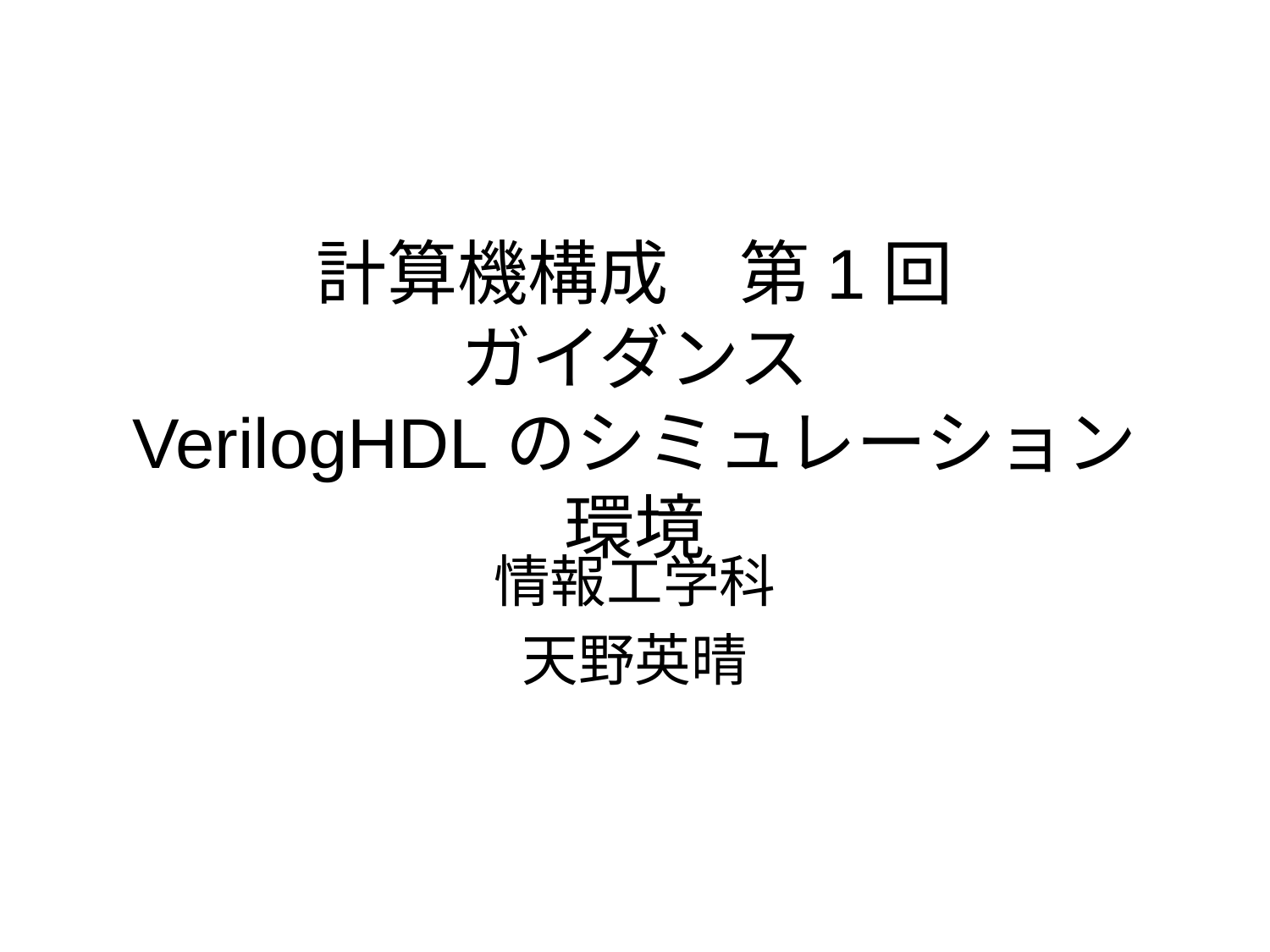

# 計算機構成　第1回 ガイダンス VerilogHDLのシミュレーション環境
情報工学科
天野英晴